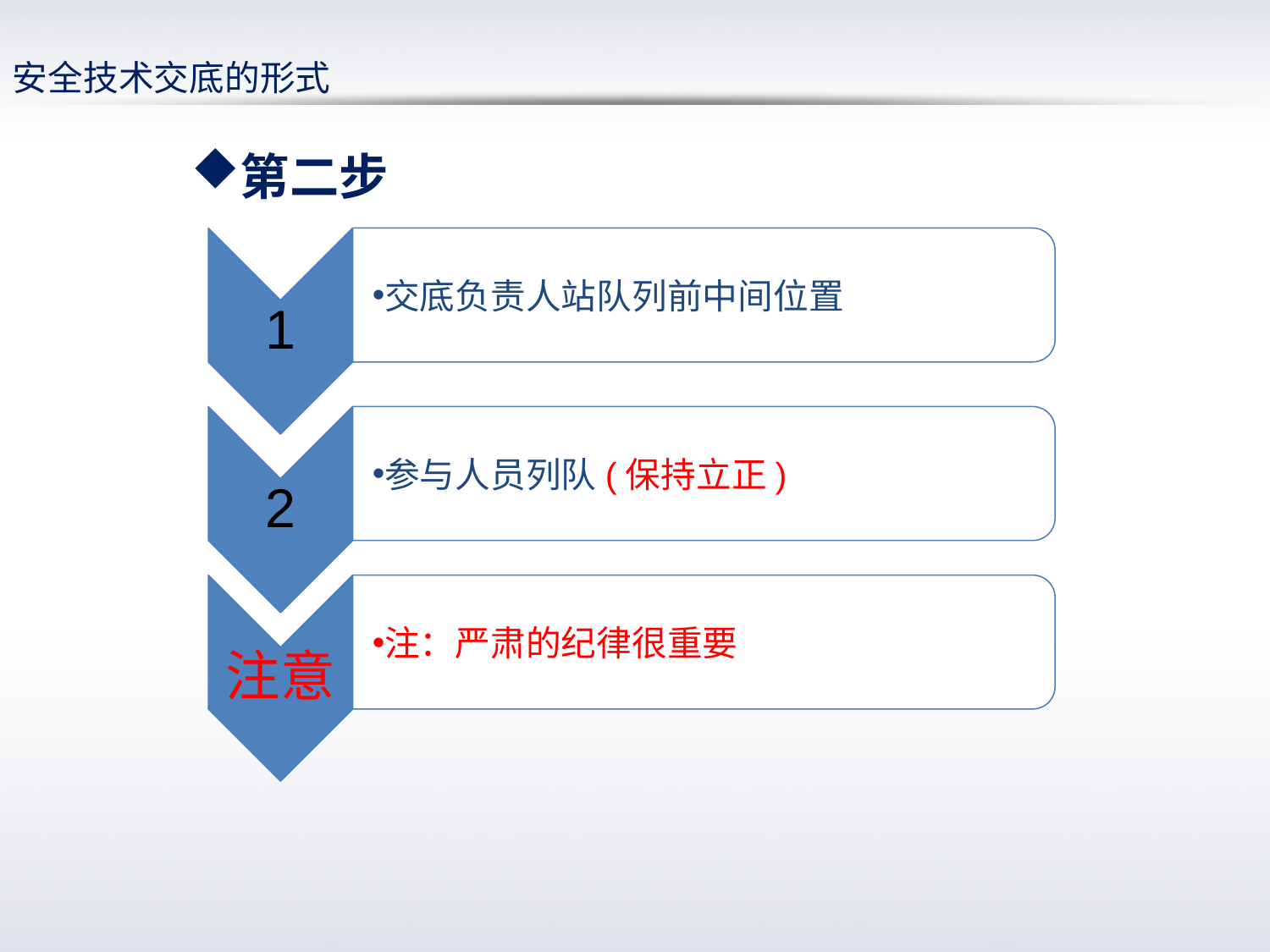

安全技术交底的形式
第二步

1

交底负责人站队列前中间位置
1

2

参与人员列队(保持立正)

注意

注：严肃的纪律很重要
15